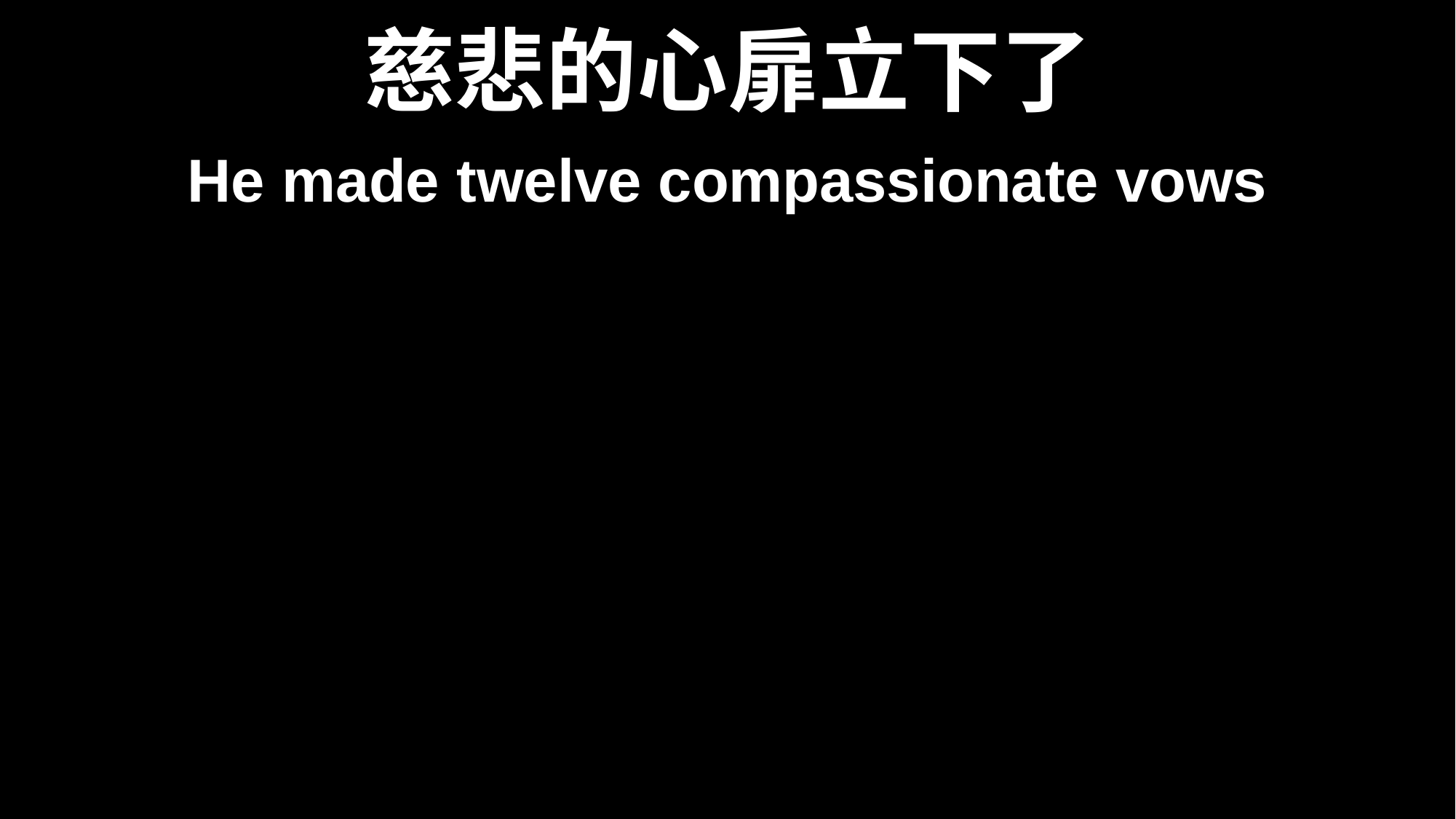

# 慈悲的心扉立下了
He made twelve compassionate vows